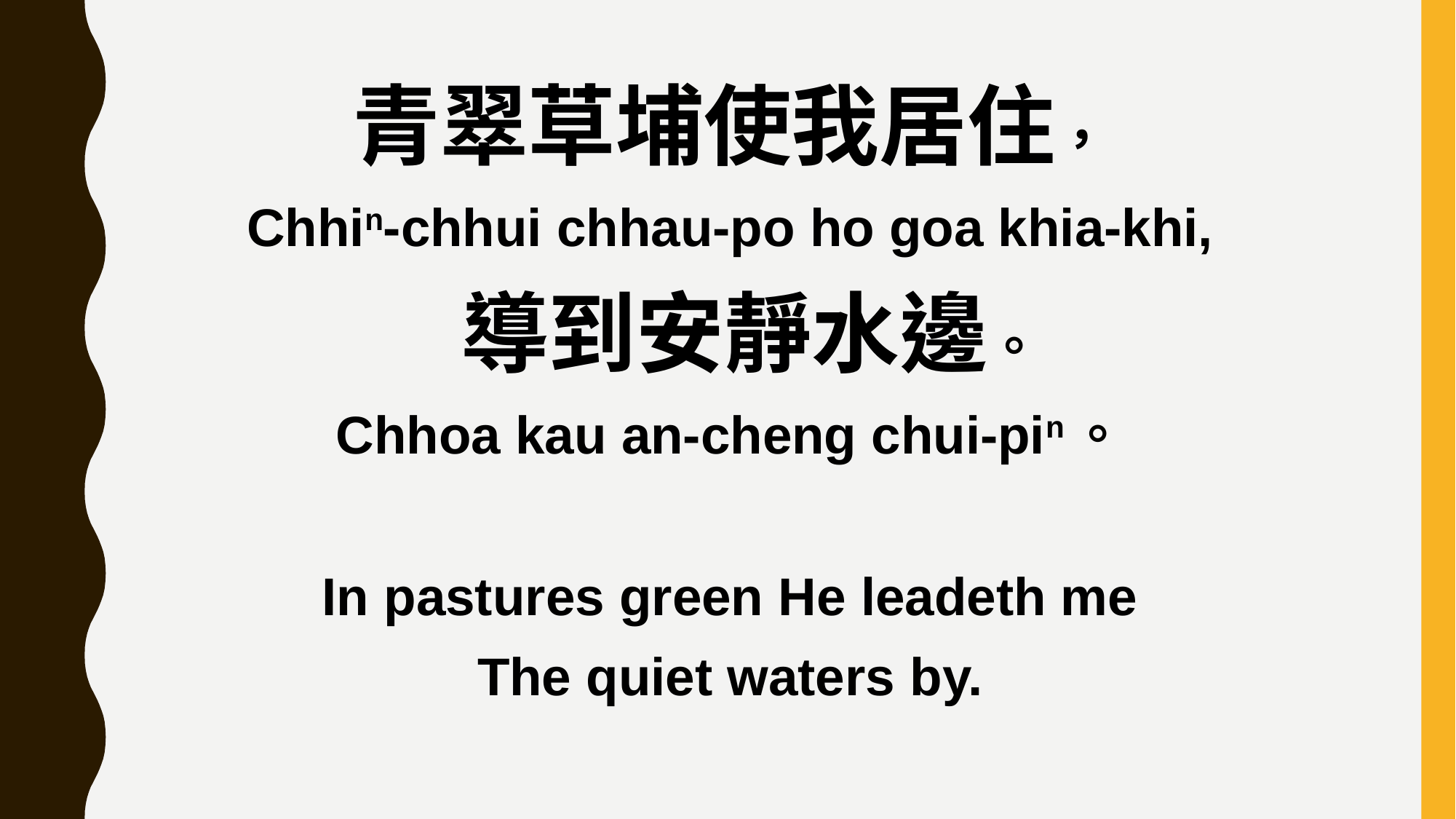

青翠草埔使我居住，
Chhin-chhui chhau-po ho goa khia-khi,
 導到安靜水邊。
Chhoa kau an-cheng chui-pin。

In pastures green He leadeth me
The quiet waters by.